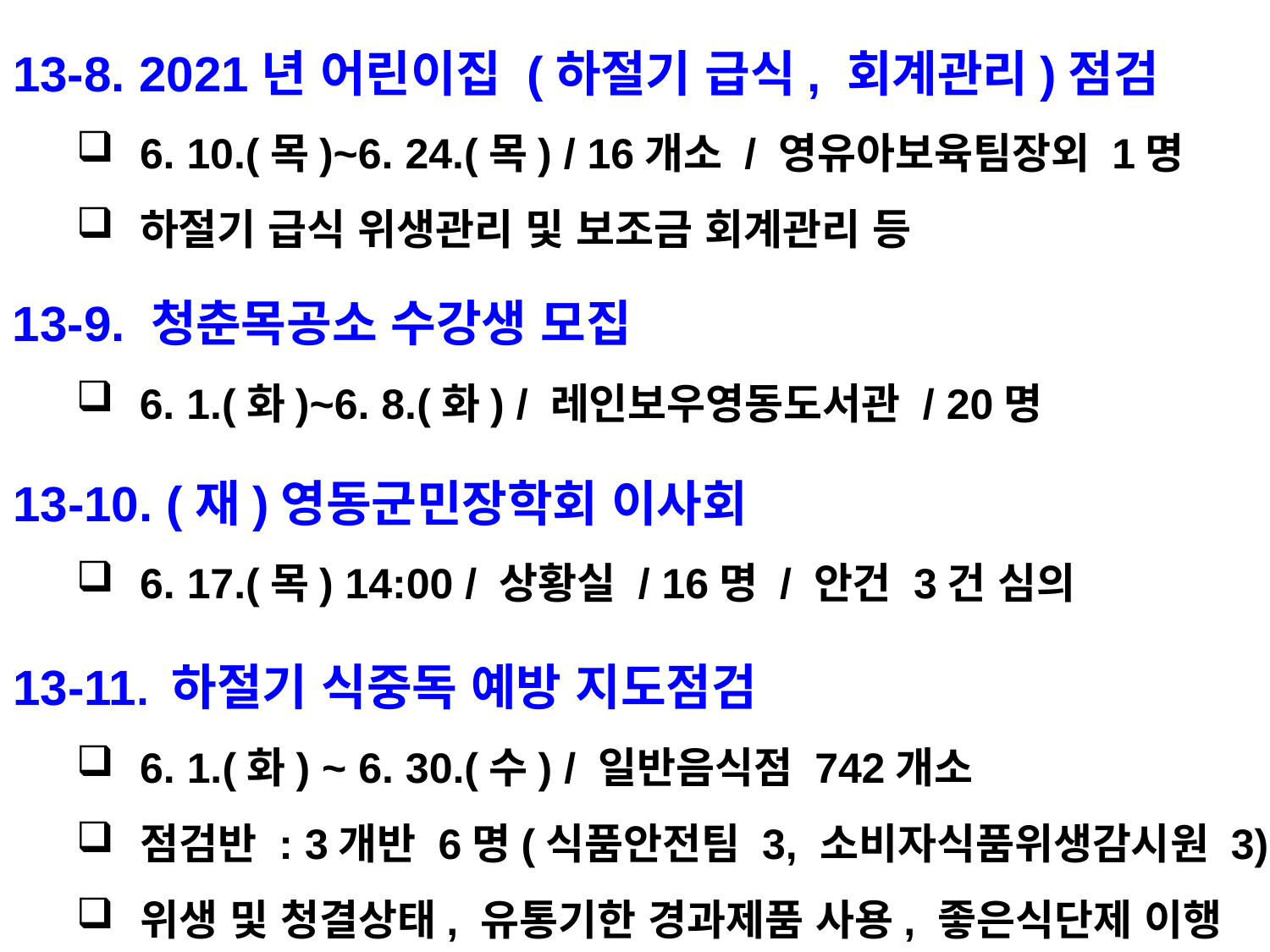

13-8. 2021년 어린이집 (하절기 급식, 회계관리)점검
6. 10.(목)~6. 24.(목) / 16개소 / 영유아보육팀장외 1명
하절기 급식 위생관리 및 보조금 회계관리 등
13-9. 청춘목공소 수강생 모집
6. 1.(화)~6. 8.(화) / 레인보우영동도서관 / 20명
13-10. (재)영동군민장학회 이사회
6. 17.(목) 14:00 / 상황실 / 16명 / 안건 3건 심의
13-11. 하절기 식중독 예방 지도점검
6. 1.(화) ~ 6. 30.(수) / 일반음식점 742개소
점검반 : 3개반 6명(식품안전팀 3, 소비자식품위생감시원 3)
위생 및 청결상태, 유통기한 경과제품 사용, 좋은식단제 이행